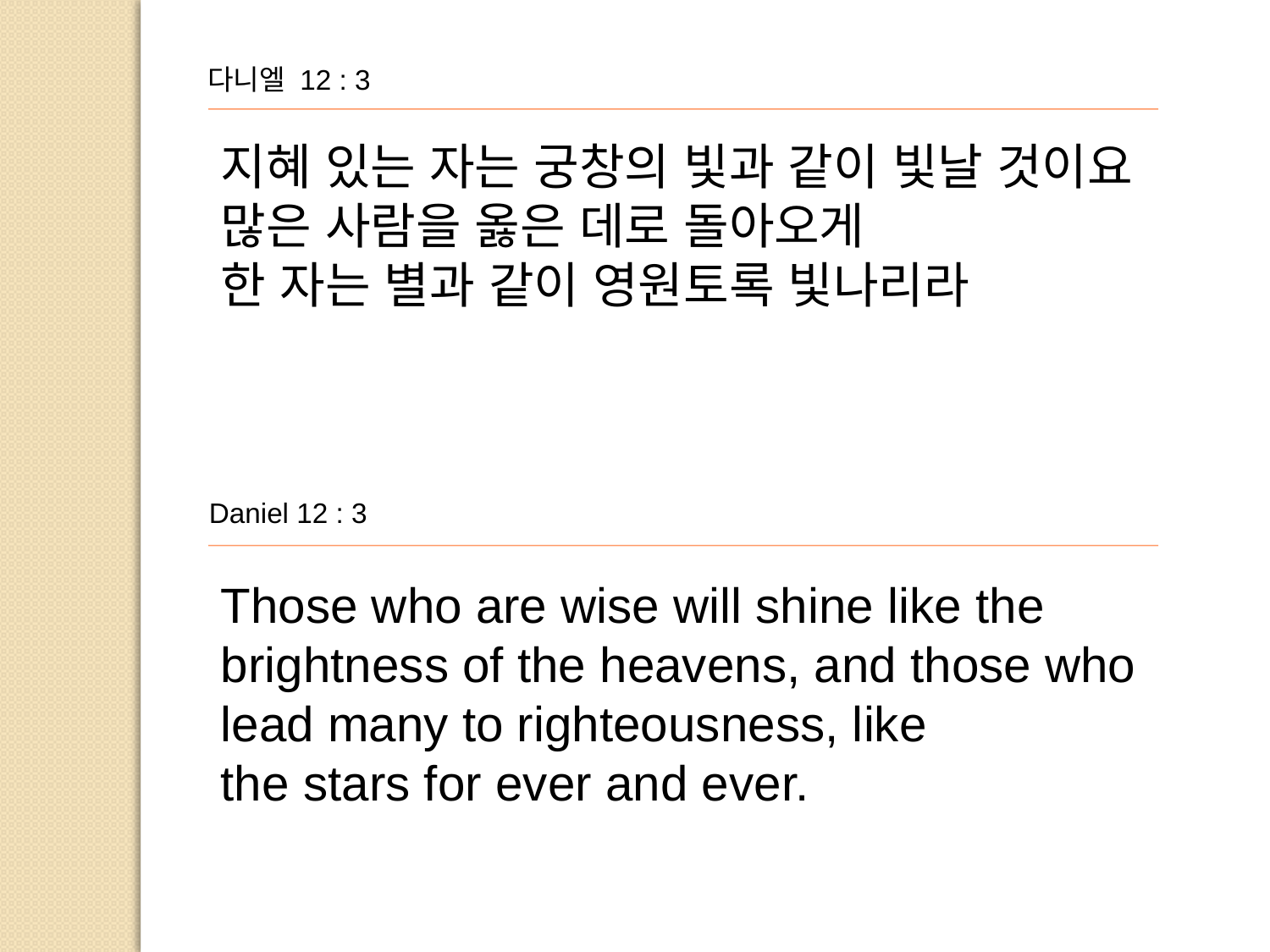

다니엘 12 : 3

지혜 있는 자는 궁창의 빛과 같이 빛날 것이요 많은 사람을 옳은 데로 돌아오게
한 자는 별과 같이 영원토록 빛나리라
Daniel 12 : 3

Those who are wise will shine like the brightness of the heavens, and those who lead many to righteousness, like
the stars for ever and ever.